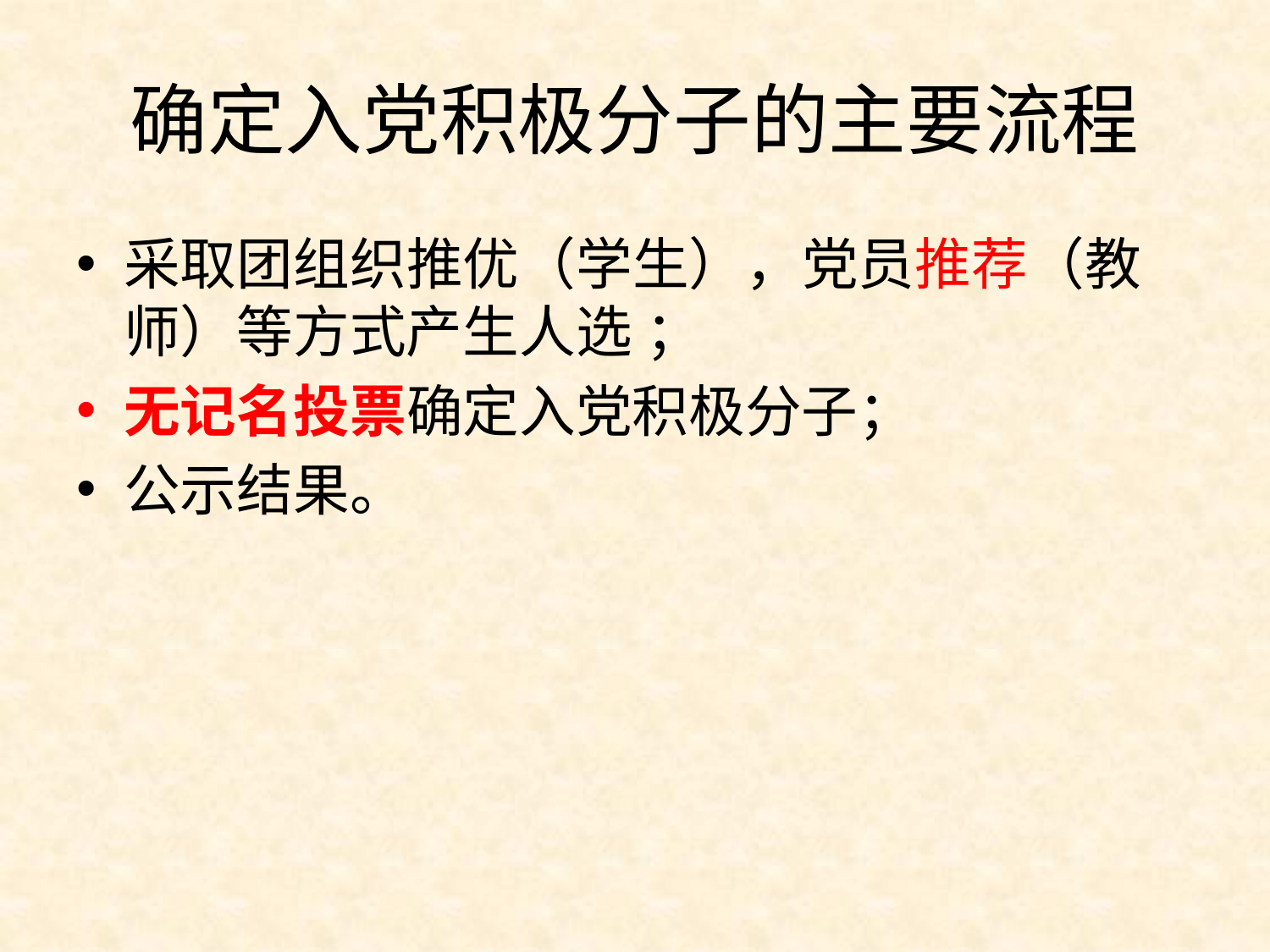

# 确定入党积极分子的主要流程
采取团组织推优（学生），党员推荐（教师）等方式产生人选 ；
无记名投票确定入党积极分子；
公示结果。